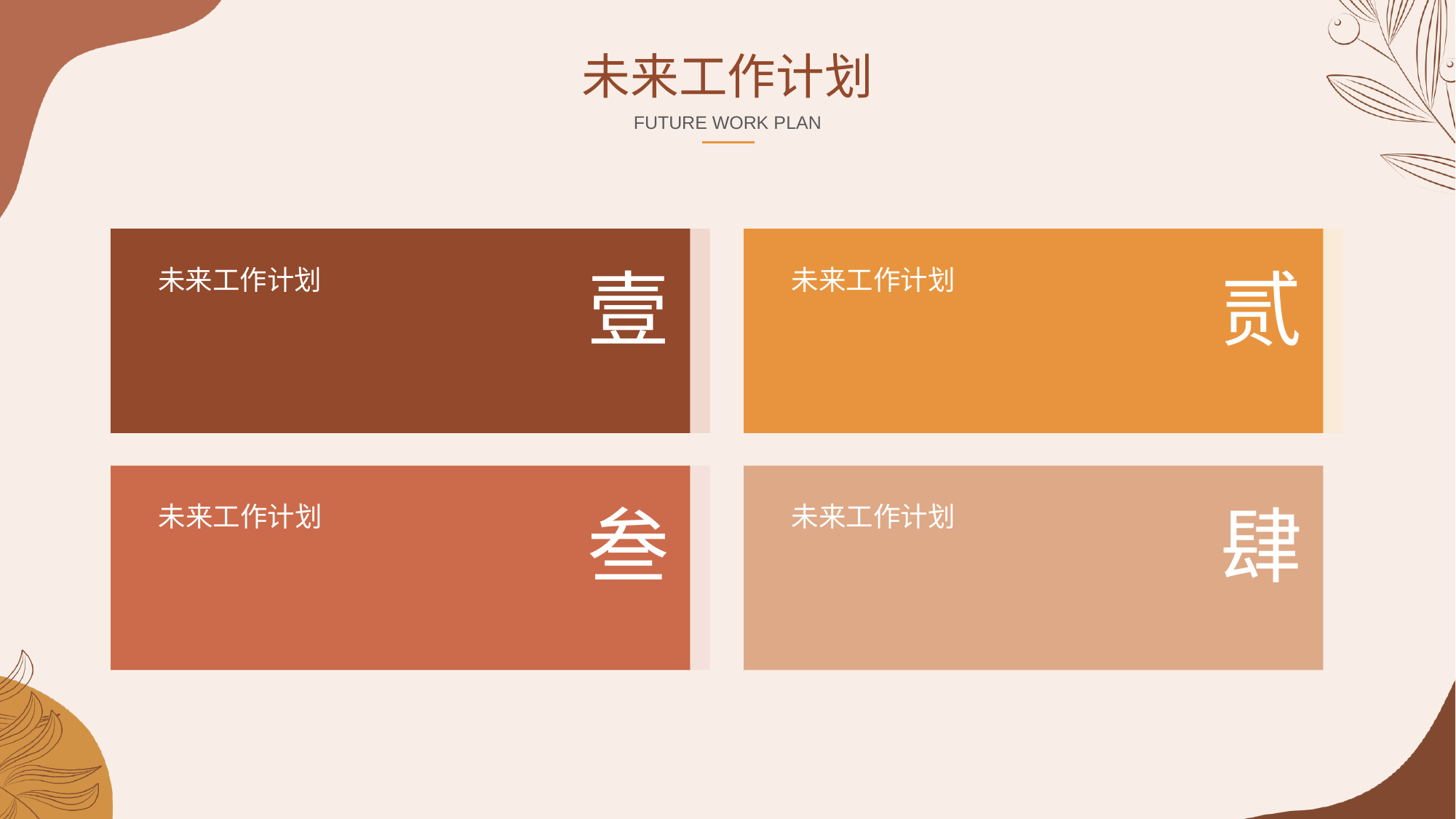

未来工作计划
FUTURE WORK PLAN

壹
未来工作计划

贰
未来工作计划

叁
未来工作计划

肆
未来工作计划